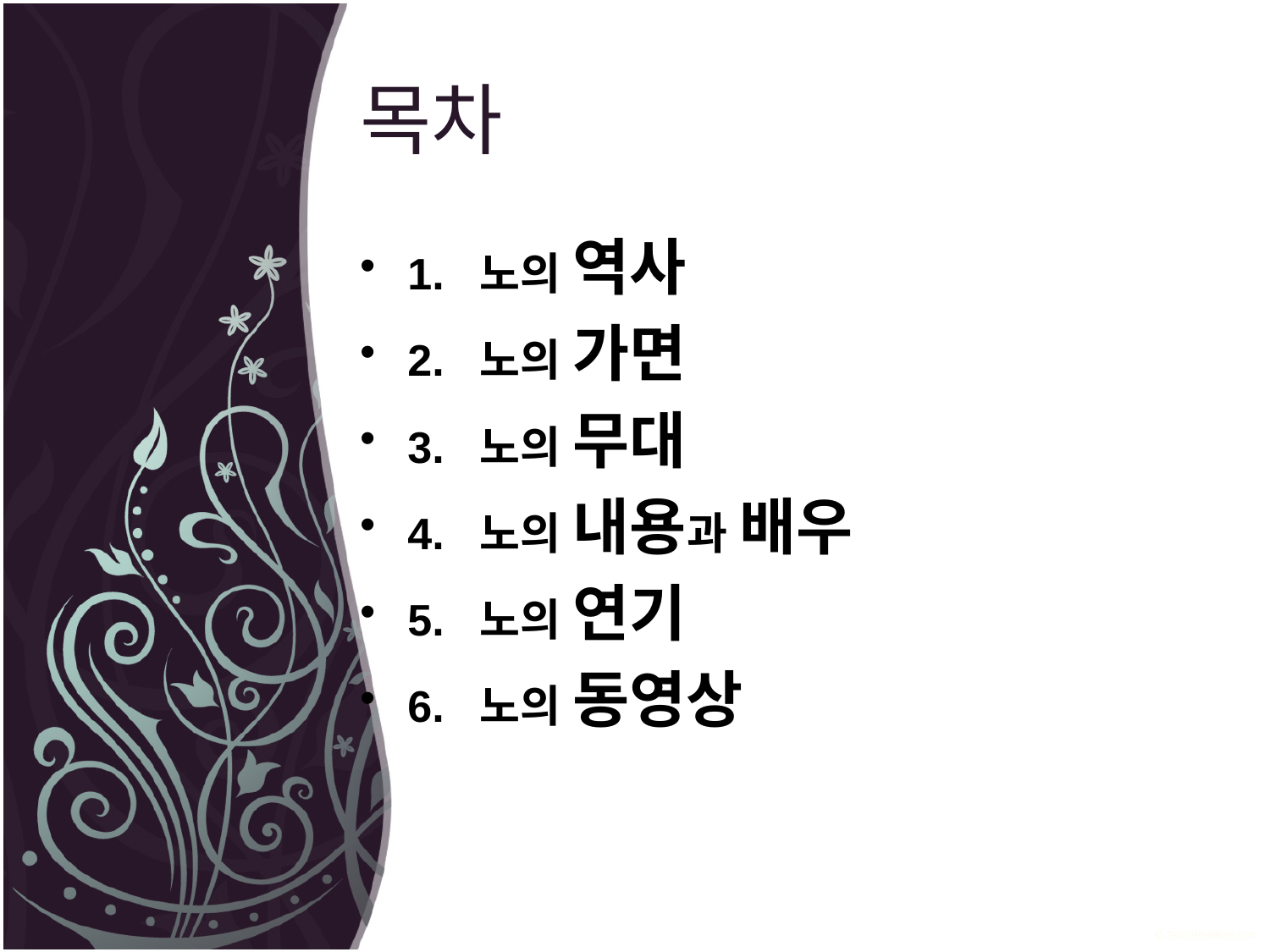

# 목차
1.  노의 역사
2.  노의 가면
3.  노의 무대
4.  노의 내용과 배우
5.  노의 연기
6.  노의 동영상